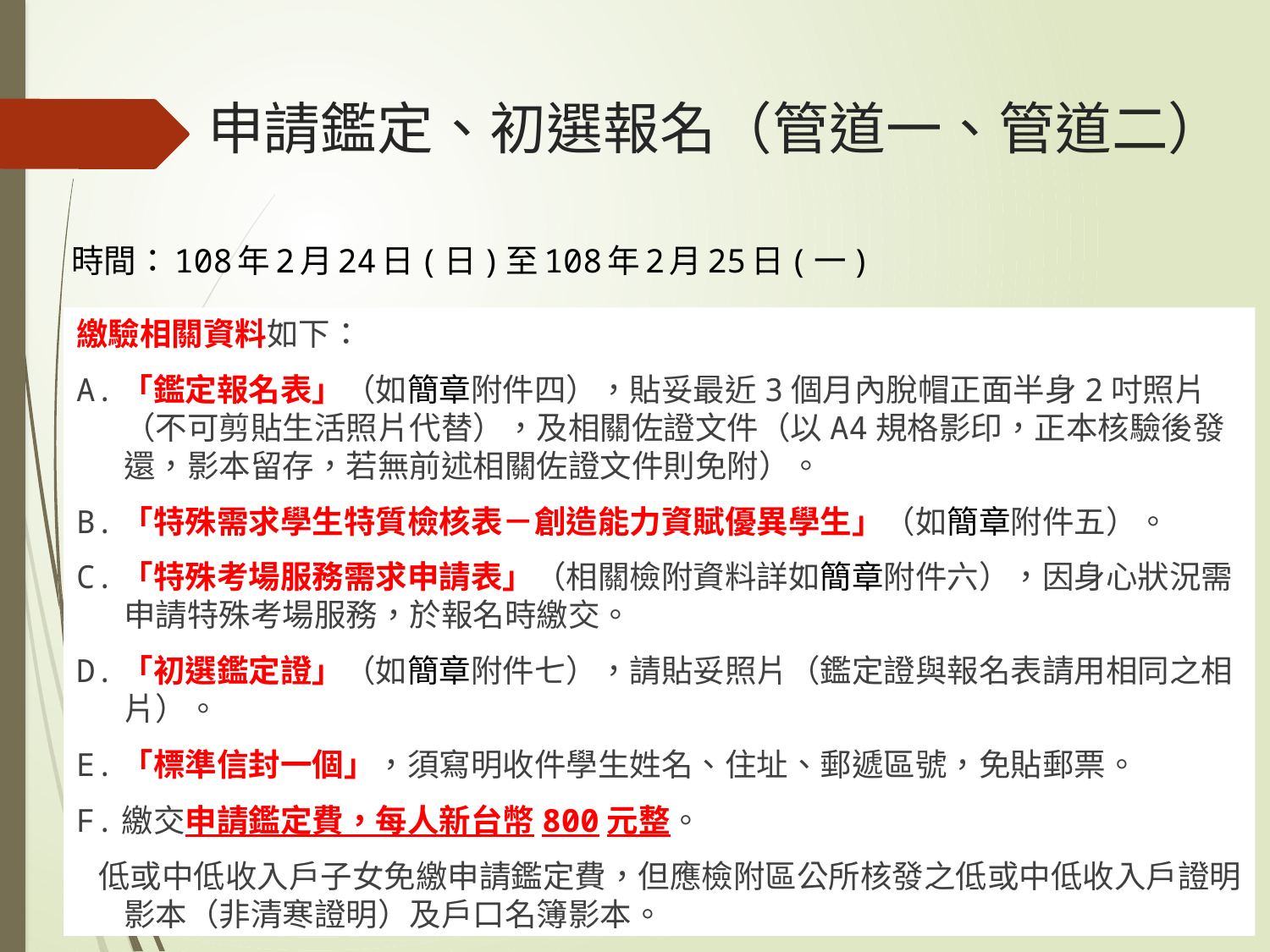

# 申請鑑定、初選報名（管道一、管道二）
時間：108年2月24日(日)至108年2月25日(一)
繳驗相關資料如下：
A.「鑑定報名表」（如簡章附件四），貼妥最近3個月內脫帽正面半身2吋照片（不可剪貼生活照片代替），及相關佐證文件（以A4規格影印，正本核驗後發還，影本留存，若無前述相關佐證文件則免附）。
B.「特殊需求學生特質檢核表－創造能力資賦優異學生」（如簡章附件五）。
C.「特殊考場服務需求申請表」（相關檢附資料詳如簡章附件六），因身心狀況需申請特殊考場服務，於報名時繳交。
D.「初選鑑定證」（如簡章附件七），請貼妥照片（鑑定證與報名表請用相同之相片）。
E.「標準信封一個」，須寫明收件學生姓名、住址、郵遞區號，免貼郵票。
F.繳交申請鑑定費，每人新台幣800元整。
  低或中低收入戶子女免繳申請鑑定費，但應檢附區公所核發之低或中低收入戶證明影本（非清寒證明）及戶口名簿影本。